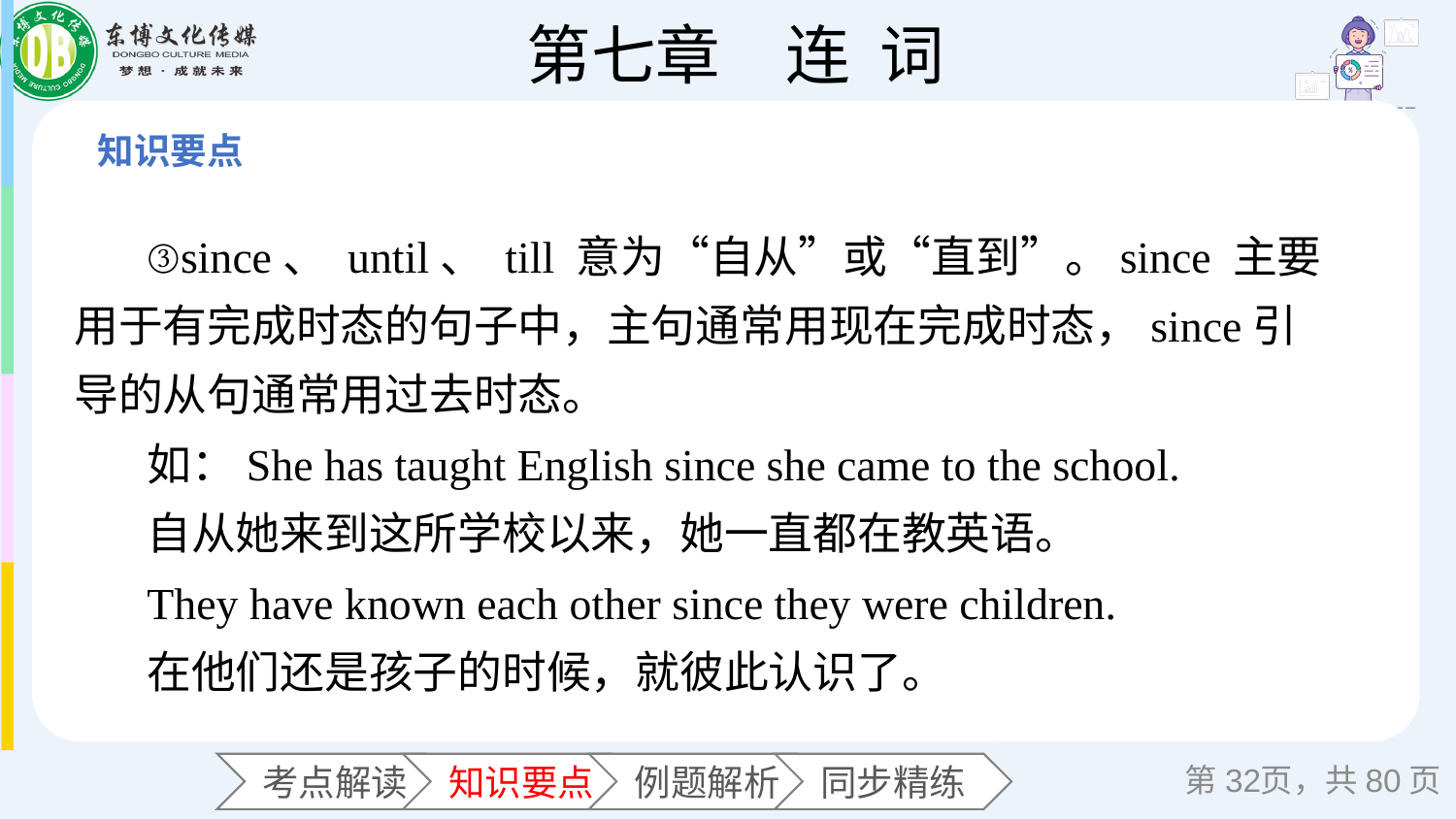

③since、 until、 till 意为“自从”或“直到”。since 主要用于有完成时态的句子中，主句通常用现在完成时态，since引导的从句通常用过去时态。
如：She has taught English since she came to the school.
自从她来到这所学校以来，她一直都在教英语。
They have known each other since they were children.
在他们还是孩子的时候，就彼此认识了。
第32页，共80页